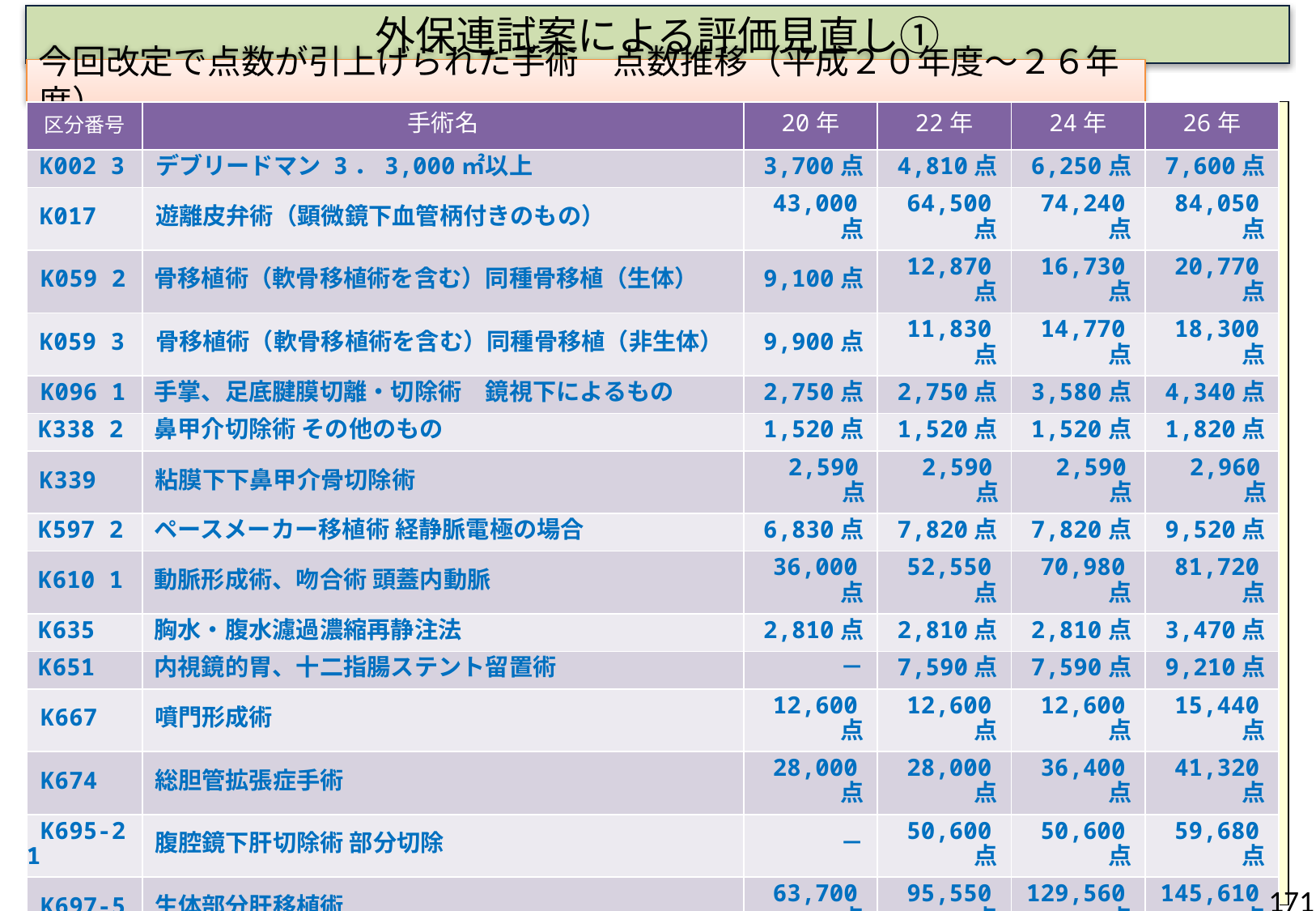

# 外保連試案による評価見直し①
今回改定で点数が引上げられた手術　点数推移（平成２０年度～２６年度）

| 区分番号 | 手術名 | 20年 | 22年 | 24年 | 26年 |
| --- | --- | --- | --- | --- | --- |
| K002 3 | デブリードマン 3．3,000㎡以上 | 3,700点 | 4,810点 | 6,250点 | 7,600点 |
| K017 | 遊離皮弁術（顕微鏡下血管柄付きのもの） | 43,000点 | 64,500点 | 74,240点 | 84,050点 |
| K059 2 | 骨移植術（軟骨移植術を含む）同種骨移植（生体） | 9,100点 | 12,870点 | 16,730点 | 20,770点 |
| K059 3 | 骨移植術（軟骨移植術を含む）同種骨移植（非生体） | 9,900点 | 11,830点 | 14,770点 | 18,300点 |
| K096 1 | 手掌、足底腱膜切離・切除術　鏡視下によるもの | 2,750点 | 2,750点 | 3,580点 | 4,340点 |
| K338 2 | 鼻甲介切除術 その他のもの | 1,520点 | 1,520点 | 1,520点 | 1,820点 |
| K339 | 粘膜下下鼻甲介骨切除術 | 2,590点 | 2,590点 | 2,590点 | 2,960点 |
| K597 2 | ペースメーカー移植術 経静脈電極の場合 | 6,830点 | 7,820点 | 7,820点 | 9,520点 |
| K610 1 | 動脈形成術、吻合術 頭蓋内動脈 | 36,000点 | 52,550点 | 70,980点 | 81,720点 |
| K635 | 胸水・腹水濾過濃縮再静注法 | 2,810点 | 2,810点 | 2,810点 | 3,470点 |
| K651 | 内視鏡的胃、十二指腸ステント留置術 | － | 7,590点 | 7,590点 | 9,210点 |
| K667 | 噴門形成術 | 12,600点 | 12,600点 | 12,600点 | 15,440点 |
| K674 | 総胆管拡張症手術 | 28,000点 | 28,000点 | 36,400点 | 41,320点 |
| K695-2 1 | 腹腔鏡下肝切除術 部分切除 | － | 50,600点 | 50,600点 | 59,680点 |
| K697-5 | 生体部分肝移植術 | 63,700点 | 95,550点 | 129,560点 | 145,610点 |
| K702 1 | 膵体尾部腫瘍切除術 膵尾部切除術（腫瘍摘出術を含む） 脾同時切除 | 21,200点 | 21,200点 | 21,200点 | 24,000点 |
| K702 2 | 膵体尾部腫瘍切除術 リンパ節・神経叢郭清等を伴う | 30,000点 | 38,890点 | 38,890点 | 46,880点 |
| K703 1 | 膵頭部腫瘍切除術 膵頭十二指腸切除術 | 55,200点 | 69,840点 | 69,840点 | 77,950点 |
| K887 1 | 卵巣部分切除術（腟式を含む） 開腹 | 4,350点 | 4,350点 | 4,350点 | 5,130点 |
171